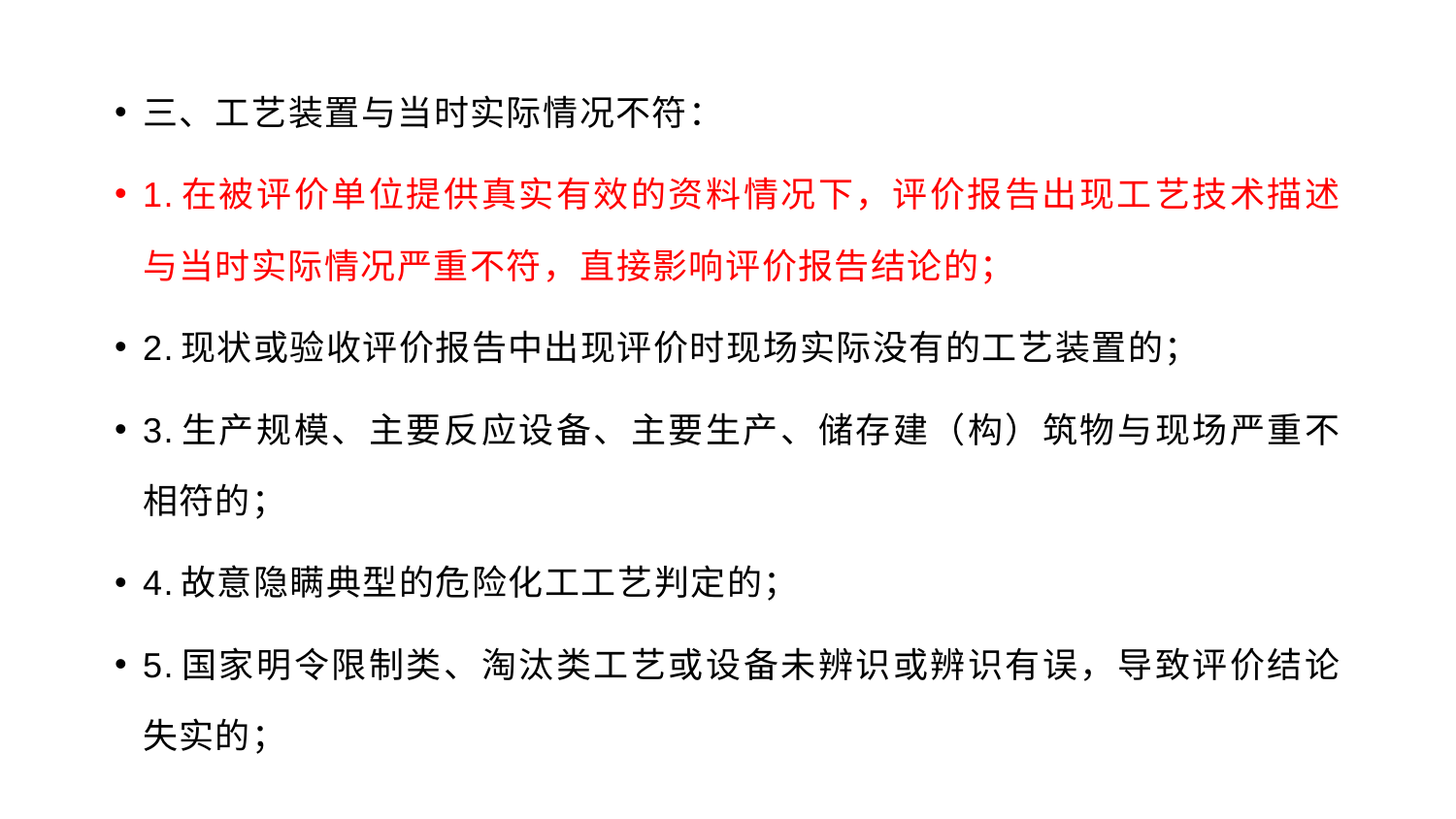

三、工艺装置与当时实际情况不符：
1.在被评价单位提供真实有效的资料情况下，评价报告出现工艺技术描述与当时实际情况严重不符，直接影响评价报告结论的；
2.现状或验收评价报告中出现评价时现场实际没有的工艺装置的；
3.生产规模、主要反应设备、主要生产、储存建（构）筑物与现场严重不相符的；
4.故意隐瞒典型的危险化工工艺判定的；
5.国家明令限制类、淘汰类工艺或设备未辨识或辨识有误，导致评价结论失实的；